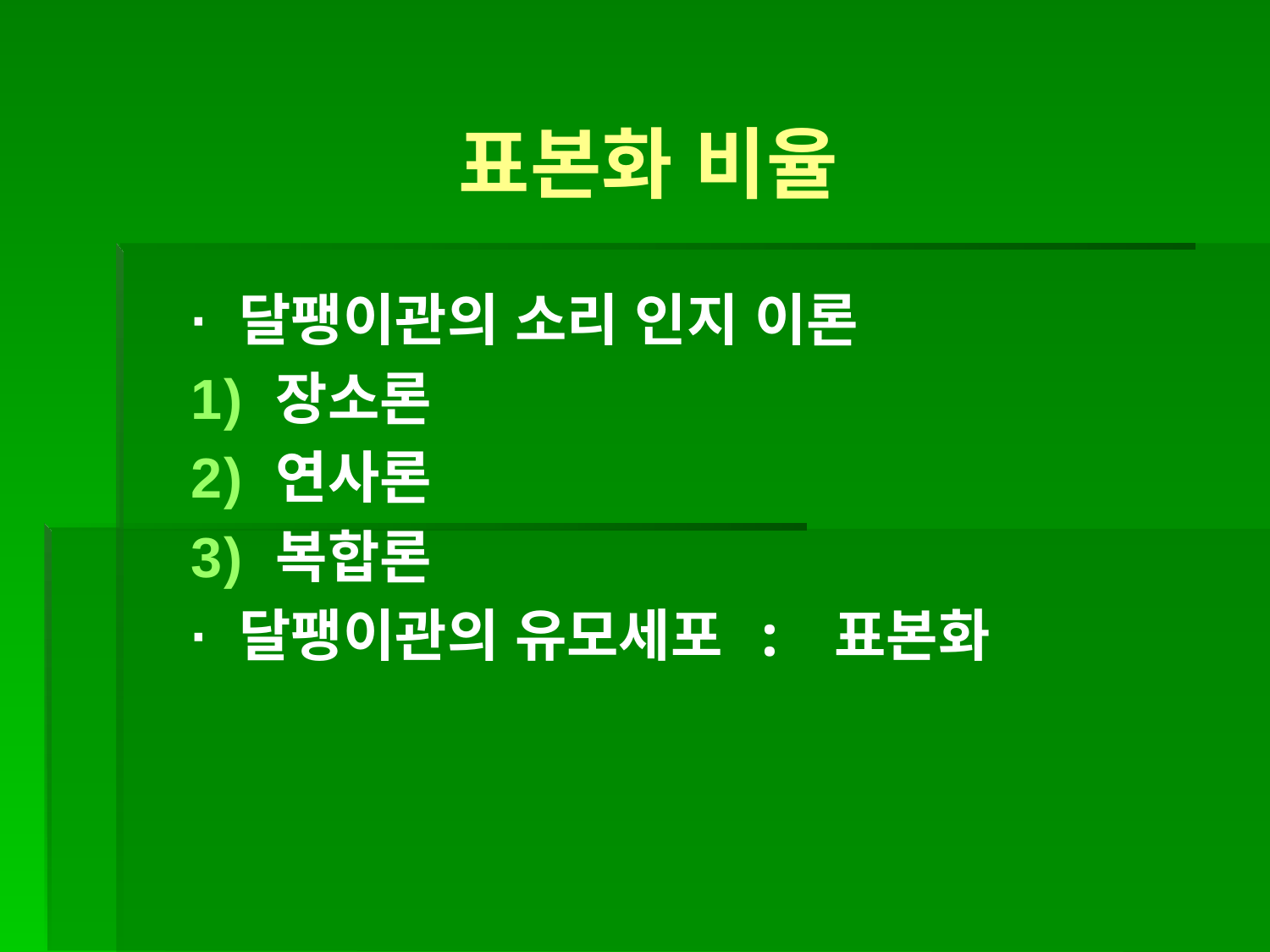

표본화 비율
· 달팽이관의 소리 인지 이론
장소론
연사론
복합론
· 달팽이관의 유모세포 : 표본화